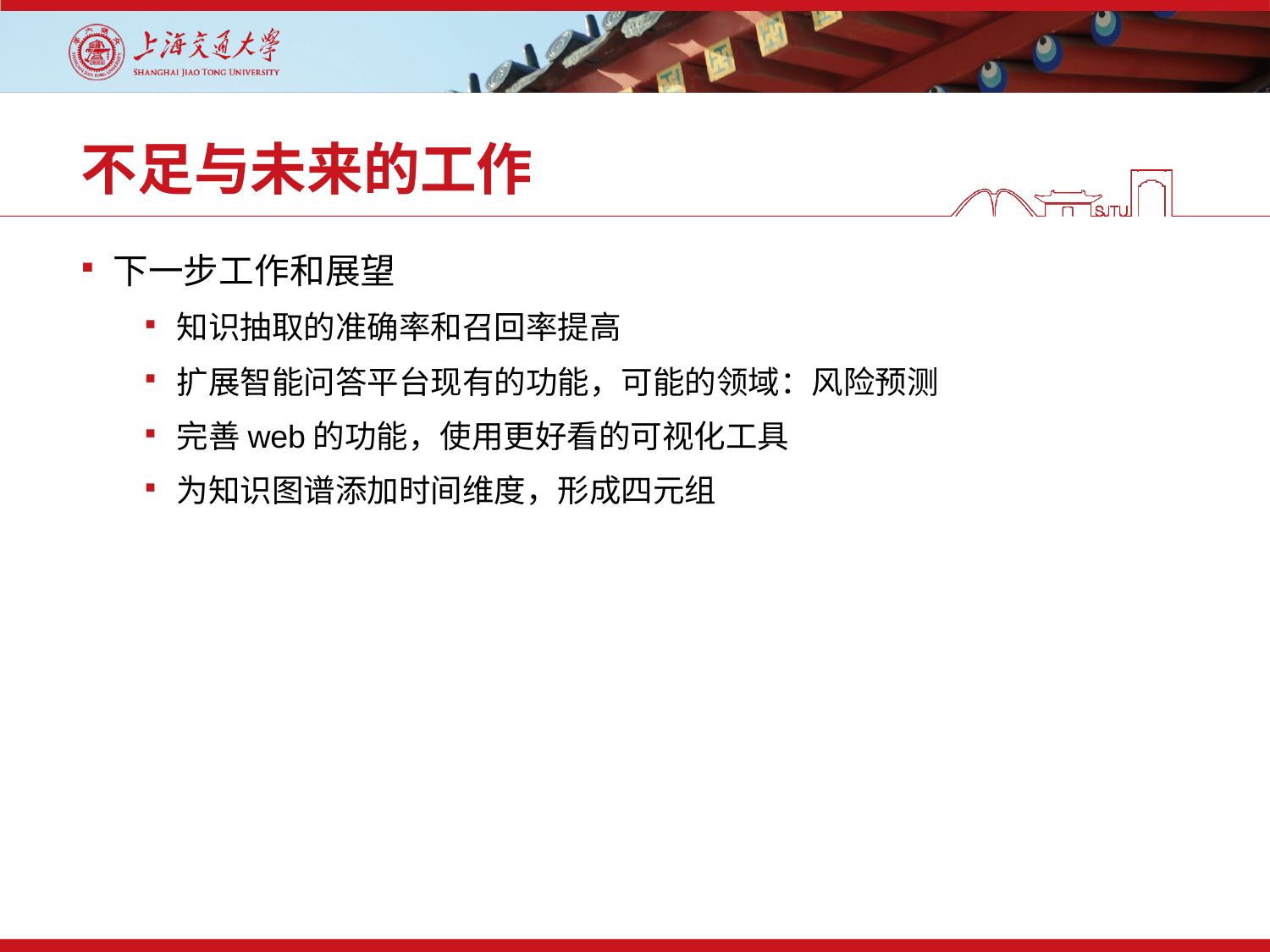

# 不足与未来的工作
下一步工作和展望
知识抽取的准确率和召回率提高
扩展智能问答平台现有的功能，可能的领域：风险预测
完善web的功能，使用更好看的可视化工具
为知识图谱添加时间维度，形成四元组